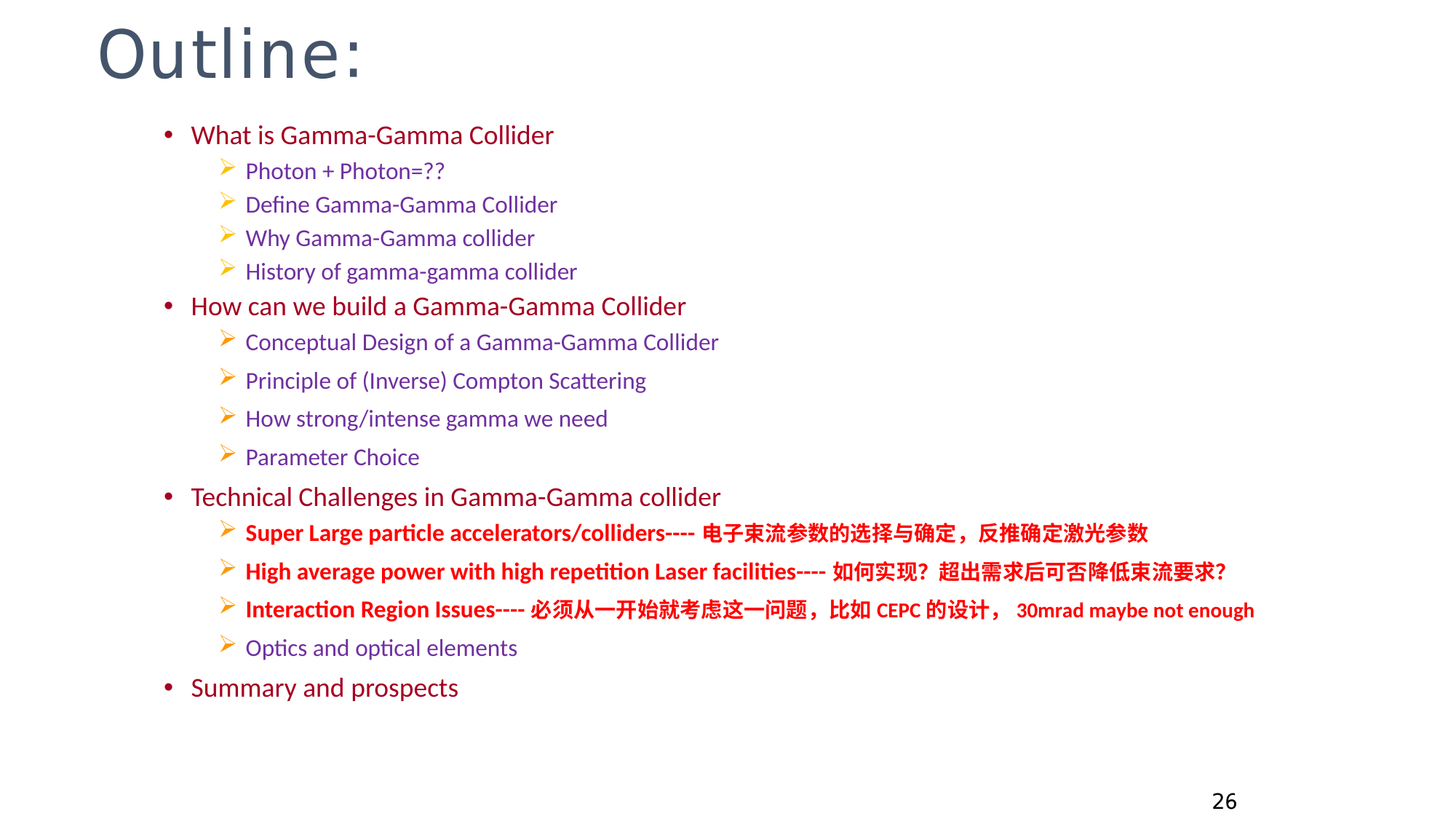

Outline:
What is Gamma-Gamma Collider
Photon + Photon=??
Define Gamma-Gamma Collider
Why Gamma-Gamma collider
History of gamma-gamma collider
How can we build a Gamma-Gamma Collider
Conceptual Design of a Gamma-Gamma Collider
Principle of (Inverse) Compton Scattering
How strong/intense gamma we need
Parameter Choice
Technical Challenges in Gamma-Gamma collider
Super Large particle accelerators/colliders----电子束流参数的选择与确定，反推确定激光参数
High average power with high repetition Laser facilities----如何实现？超出需求后可否降低束流要求？
Interaction Region Issues----必须从一开始就考虑这一问题，比如CEPC的设计，30mrad maybe not enough
Optics and optical elements
Summary and prospects
26